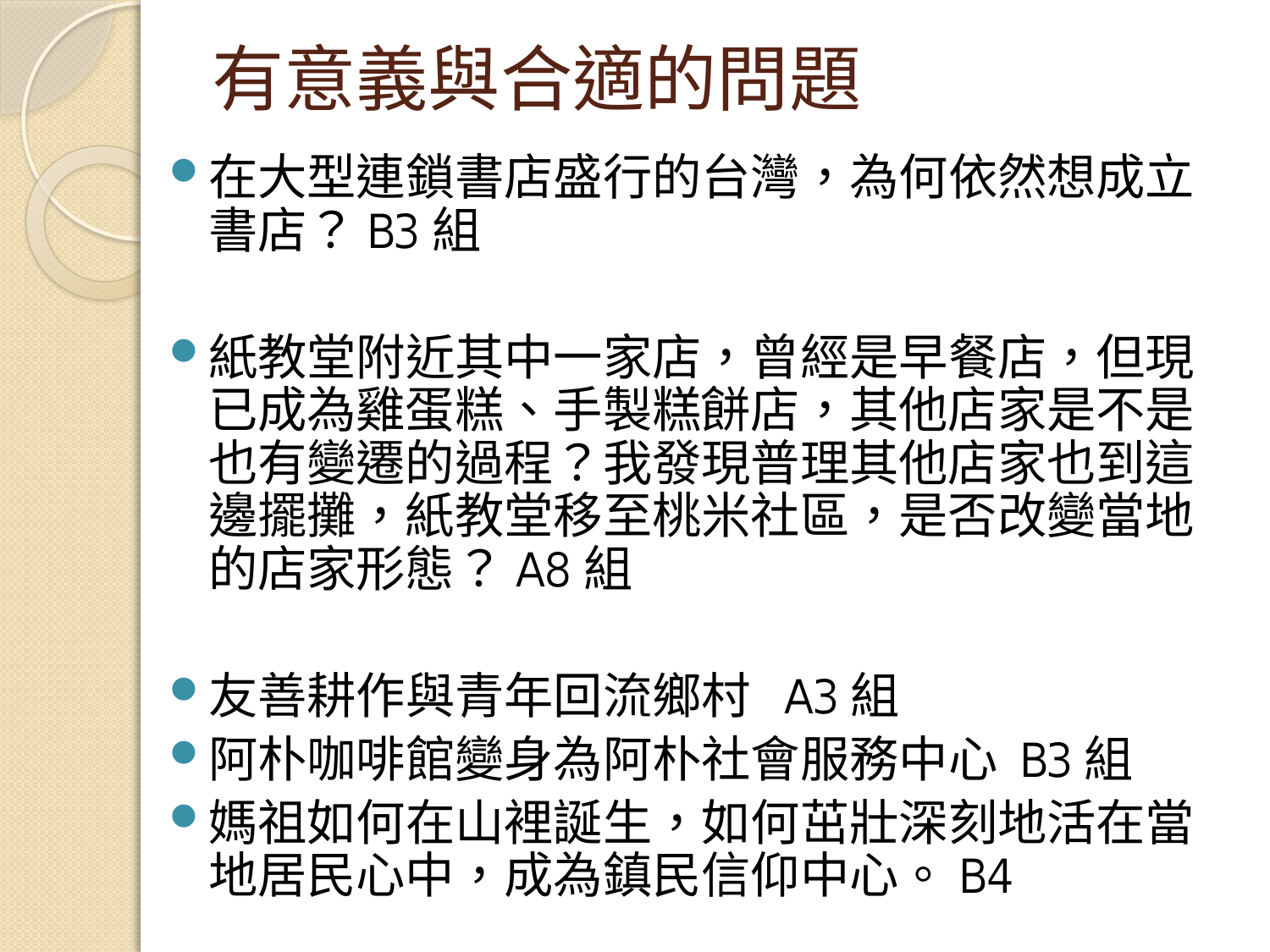

# 有意義與合適的問題
在大型連鎖書店盛行的台灣，為何依然想成立書店？B3組

紙教堂附近其中一家店，曾經是早餐店，但現已成為雞蛋糕、手製糕餅店，其他店家是不是也有變遷的過程？我發現普理其他店家也到這邊擺攤，紙教堂移至桃米社區，是否改變當地的店家形態？A8組

友善耕作與青年回流鄉村  A3組
阿朴咖啡館變身為阿朴社會服務中心 B3組
媽祖如何在山裡誕生，如何茁壯深刻地活在當地居民心中，成為鎮民信仰中心。B4